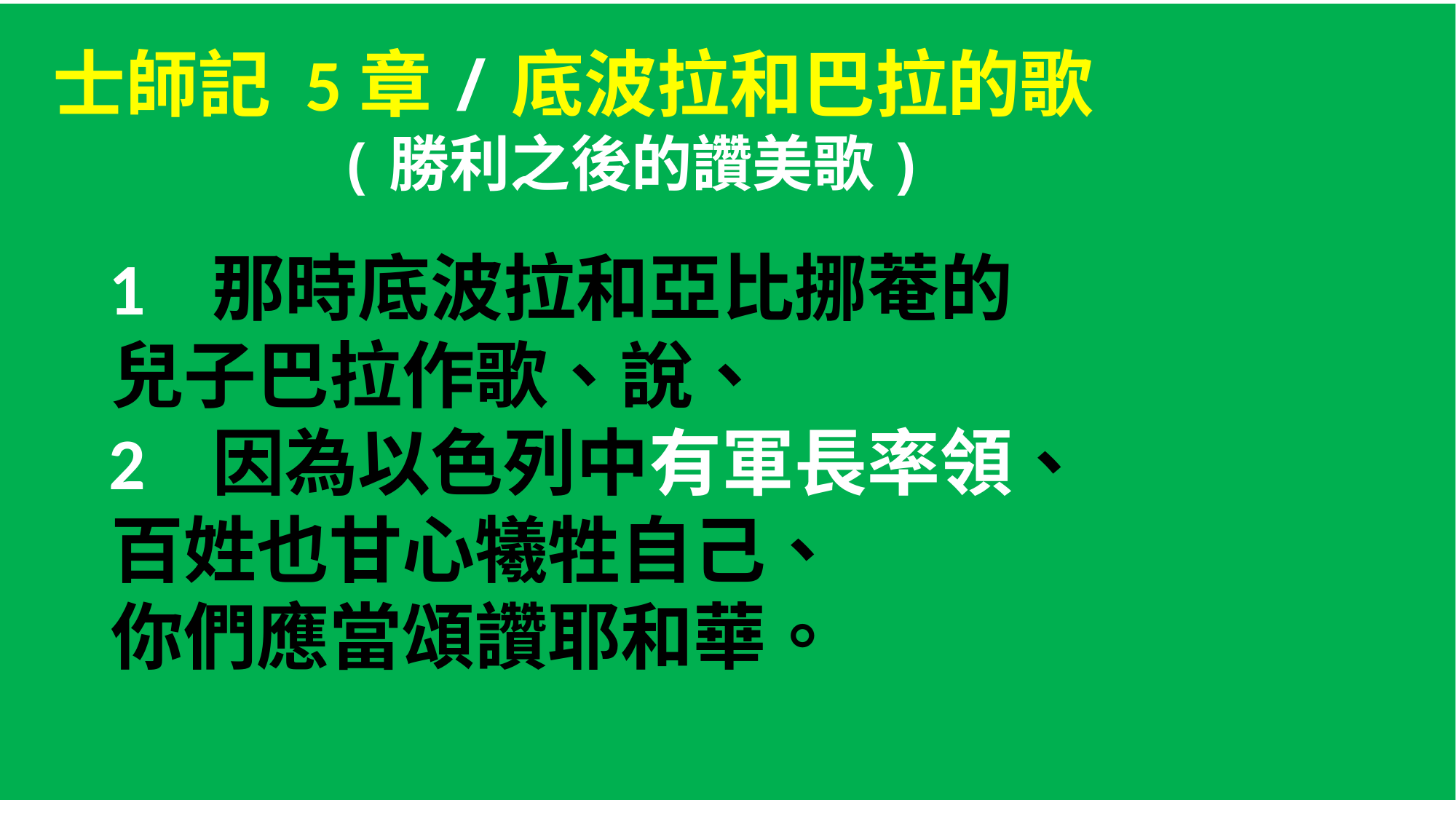

士師記 5章/底波拉和巴拉的歌
         (勝利之後的讚美歌)

      1   那時底波拉和亞比挪菴的
     兒子巴拉作歌、說、
      2   因為以色列中有軍長率領、
     百姓也甘心犧牲自己、
     你們應當頌讚耶和華。